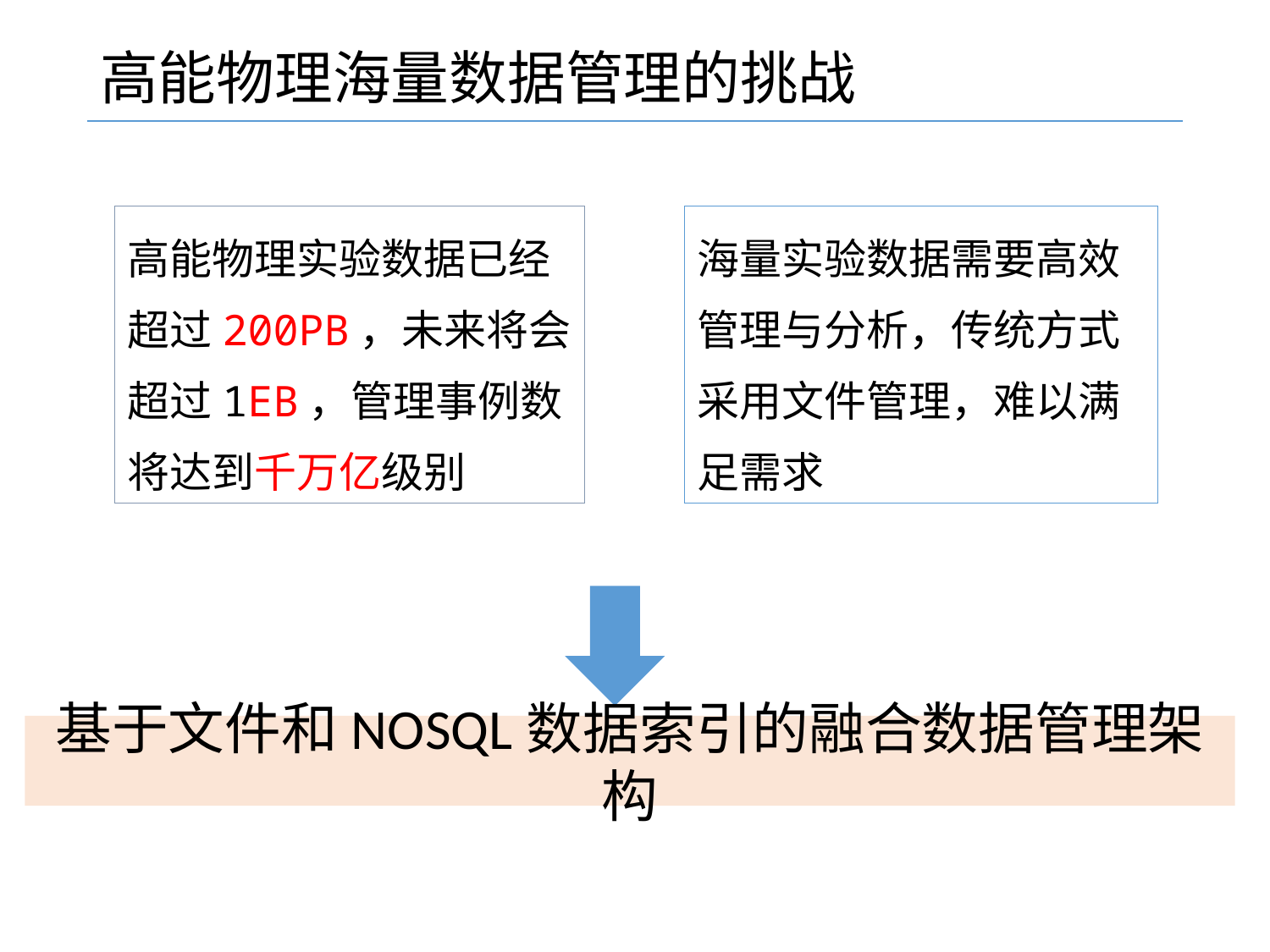

# 高能物理海量数据管理的挑战
高能物理实验数据已经超过200PB，未来将会超过1EB，管理事例数将达到千万亿级别
海量实验数据需要高效管理与分析，传统方式采用文件管理，难以满足需求

基于文件和NOSQL数据索引的融合数据管理架构